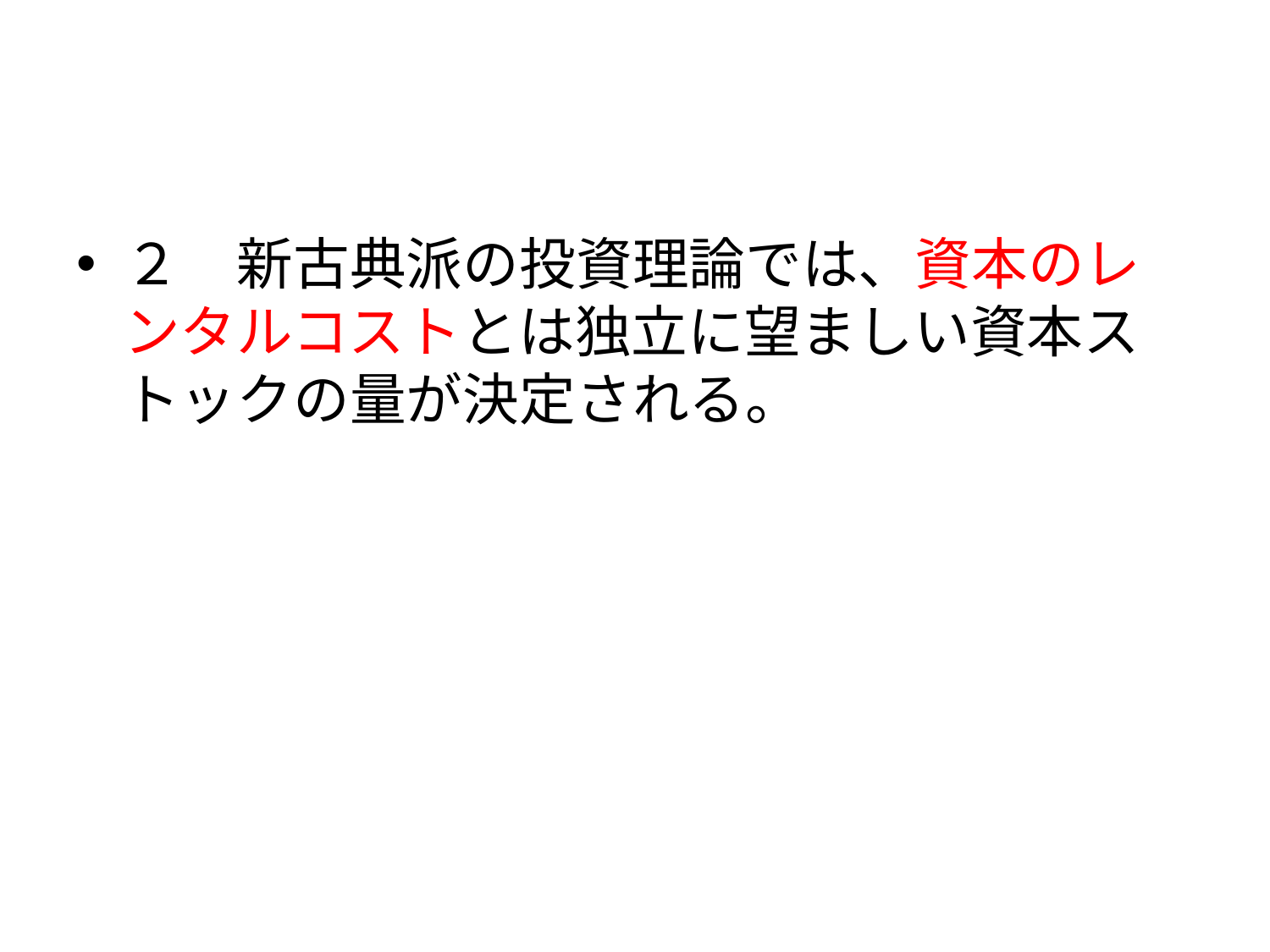

#
２　新古典派の投資理論では、資本のレンタルコストとは独立に望ましい資本ストックの量が決定される。